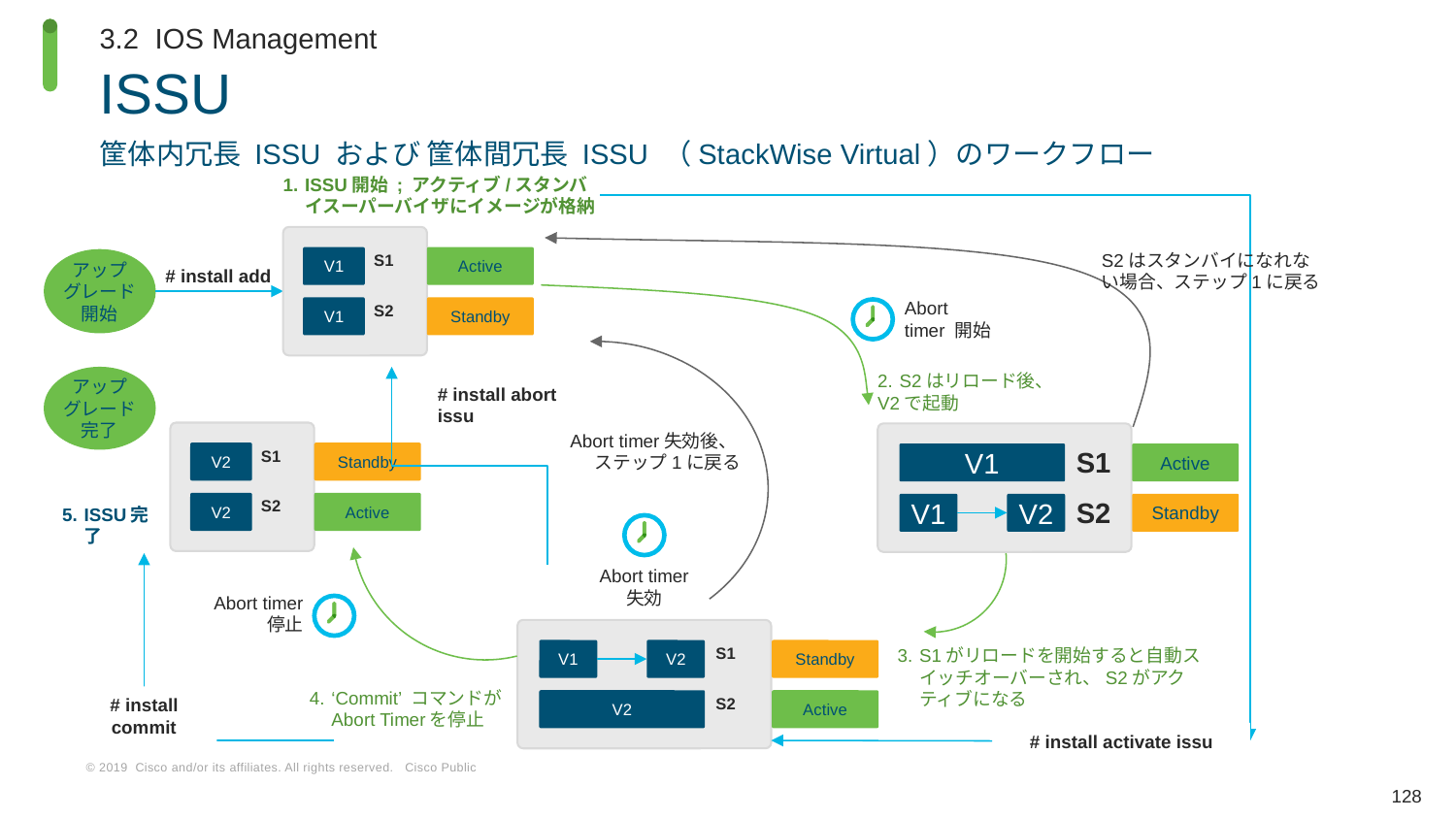

3.2  IOS Management
# ISSU
筐体内冗長 ISSU および 筐体間冗長 ISSU （StackWise Virtual）のワークフロー
ISSU開始 ; アクティブ/スタンバイスーパーバイザにイメージが格納

V1
Active
S1
V1
Standby
S2

アップ
グレード
開始
S2はスタンバイになれない場合、ステップ1に戻る
# install add

Abort
timer 開始

アップ
グレード
完了
S2はリロード後、
V2で起動
# install abort issu

V2
Standby
S1
V2
Active
S2

Abort timer失効後、
ステップ1に戻る
V1
Active
Standby
S1

V1
V2
S2
ISSU完了

Abort timer 失効
Abort timer 停止

V1
V2
Standby
Active
S1がリロードを開始すると自動スイッチオーバーされ、S2がアクティブになる
S1
# install commit
‘Commit’ コマンドが
Abort Timerを停止
V2
S2
# install activate issu

128